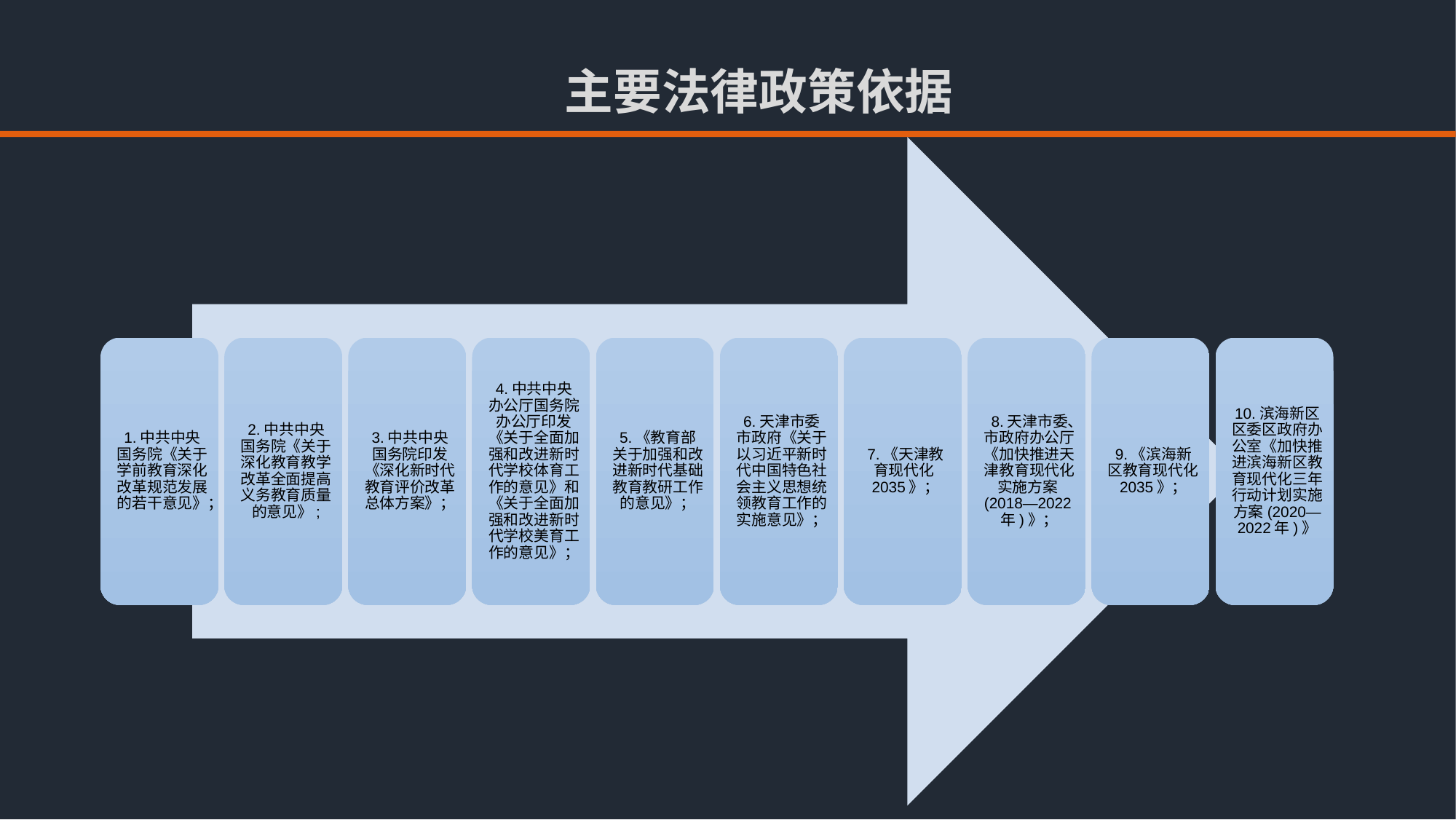

主要法律政策依据

1.中共中央国务院《关于学前教育深化改革规范发展的若干意见》；
2.中共中央国务院《关于深化教育教学改革全面提高义务教育质量的意见》;
3.中共中央国务院印发《深化新时代教育评价改革总体方案》；
4.中共中央办公厅国务院办公厅印发《关于全面加强和改进新时代学校体育工作的意见》和《关于全面加强和改进新时代学校美育工作的意见》；
5.《教育部关于加强和改进新时代基础教育教研工作的意见》；
6.天津市委市政府《关于以习近平新时代中国特色社会主义思想统领教育工作的实施意见》；
7.《天津教育现代化2035》；
8.天津市委、市政府办公厅《加快推进天津教育现代化实施方案(2018—2022年)》；
9.《滨海新区教育现代化2035》；
10.滨海新区区委区政府办公室《加快推进滨海新区教育现代化三年行动计划实施方案(2020—2022年)》